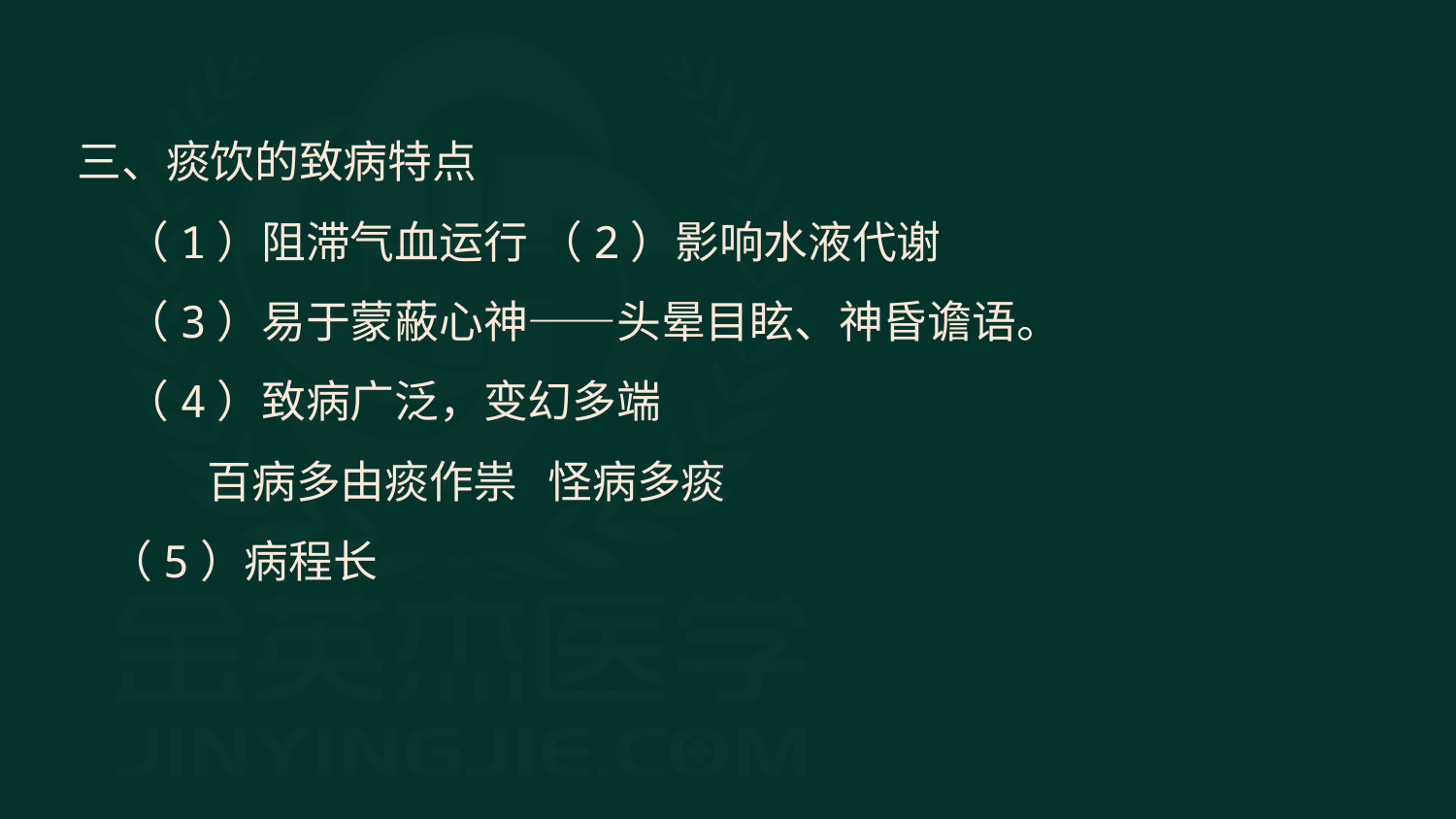

三、痰饮的致病特点
（1）阻滞气血运行 （2）影响水液代谢
（3）易于蒙蔽心神——头晕目眩、神昏谵语。
（4）致病广泛，变幻多端
            百病多由痰作祟   怪病多痰
  （5）病程长